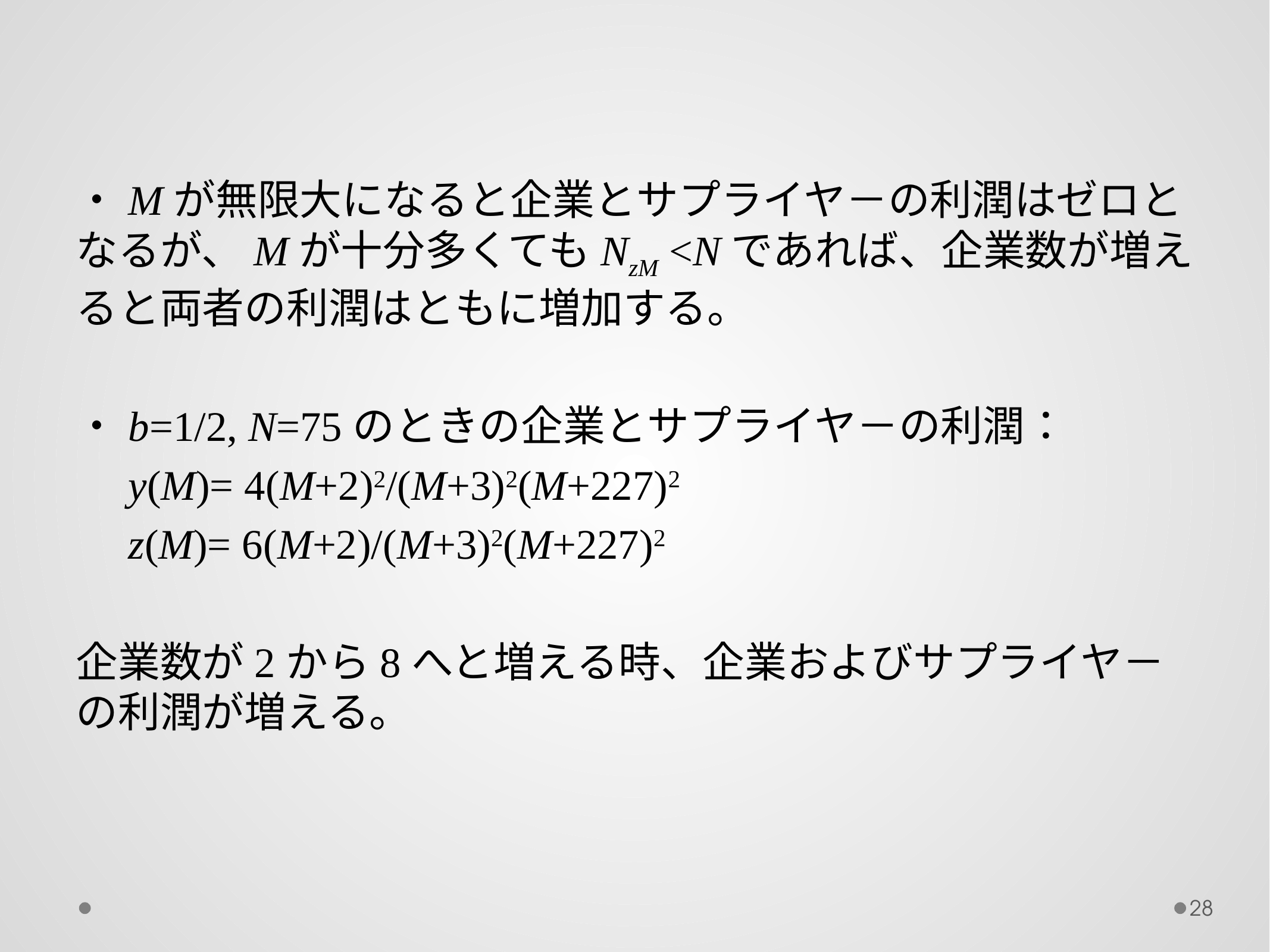

・Mが無限大になると企業とサプライヤ－の利潤はゼロとなるが、Mが十分多くてもNzM <Nであれば、企業数が増えると両者の利潤はともに増加する。

・b=1/2, N=75のときの企業とサプライヤ－の利潤：
　y(M)= 4(M+2)2/(M+3)2(M+227)2
　z(M)= 6(M+2)/(M+3)2(M+227)2

企業数が2から8へと増える時、企業およびサプライヤ－の利潤が増える。

28